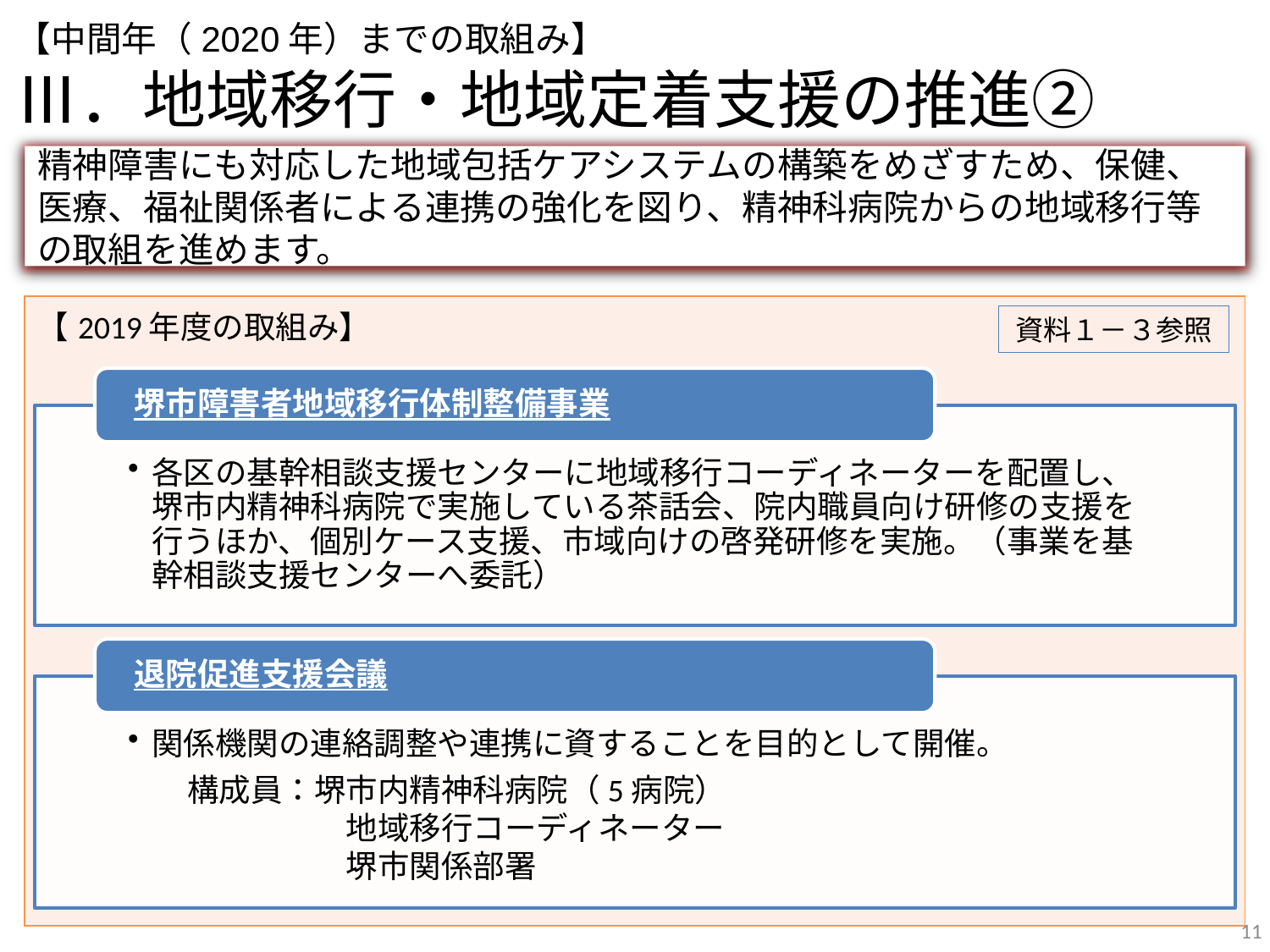

# 【中間年（2020年）までの取組み】 Ⅲ．地域移行・地域定着支援の推進②
精神障害にも対応した地域包括ケアシステムの構築をめざすため、保健、医療、福祉関係者による連携の強化を図り、精神科病院からの地域移行等の取組を進めます。
| 【2019年度の取組み】 |
| --- |
資料１－３参照
各区の基幹相談支援センターに地域移行コーディネーターを配置し、堺市内精神科病院で実施している茶話会、院内職員向け研修の支援を行うほか、個別ケース支援、市域向けの啓発研修を実施。（事業を基幹相談支援センターへ委託）
堺市障害者地域移行体制整備事業
関係機関の連絡調整や連携に資することを目的として開催。

退院促進支援会議
構成員：堺市内精神科病院（5病院）
　　　　　地域移行コーディネーター
　　　　　堺市関係部署
11